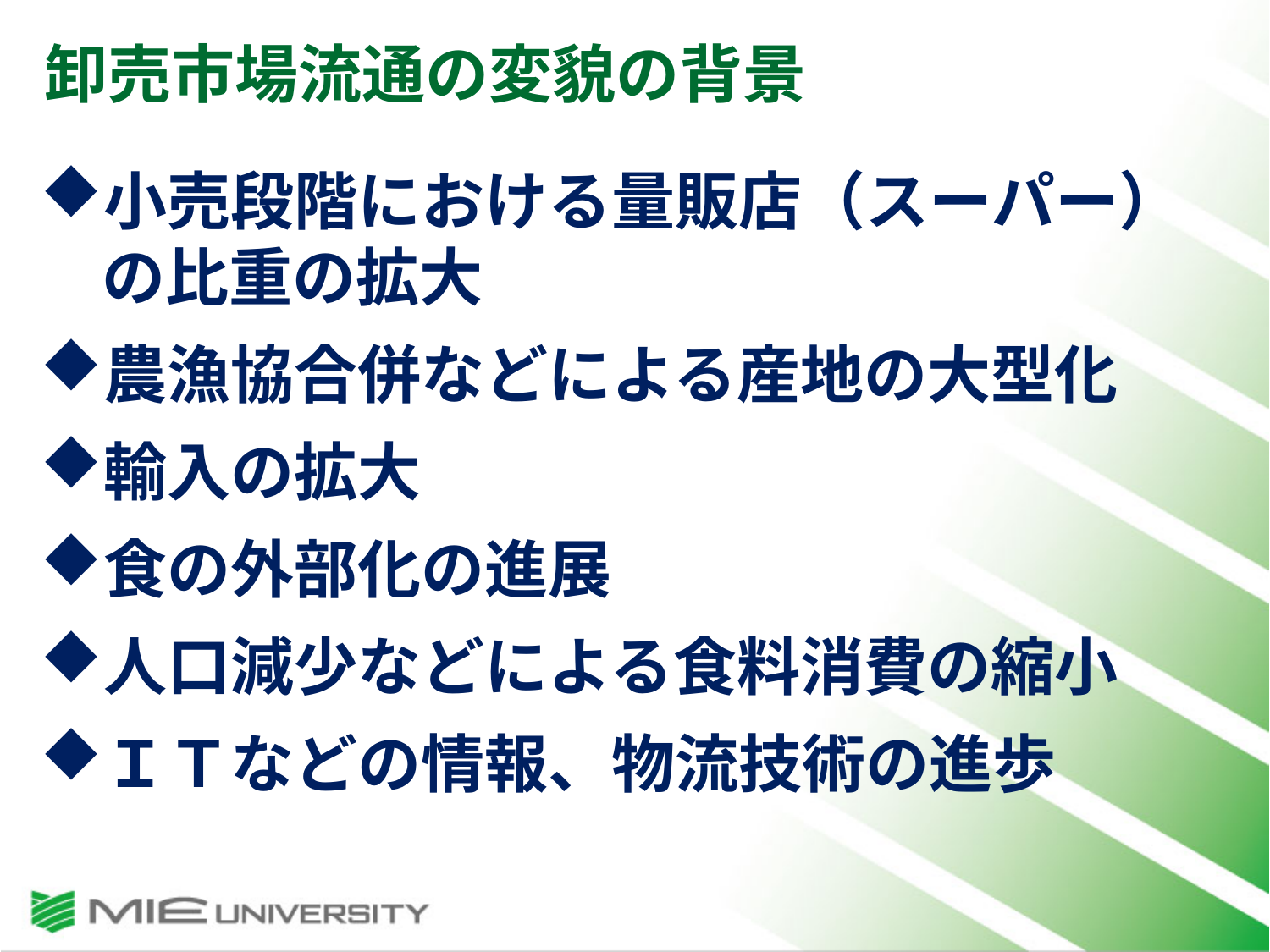

卸売市場流通の変貌の背景
小売段階における量販店（スーパー）の比重の拡大
農漁協合併などによる産地の大型化
輸入の拡大
食の外部化の進展
人口減少などによる食料消費の縮小
ＩＴなどの情報、物流技術の進歩